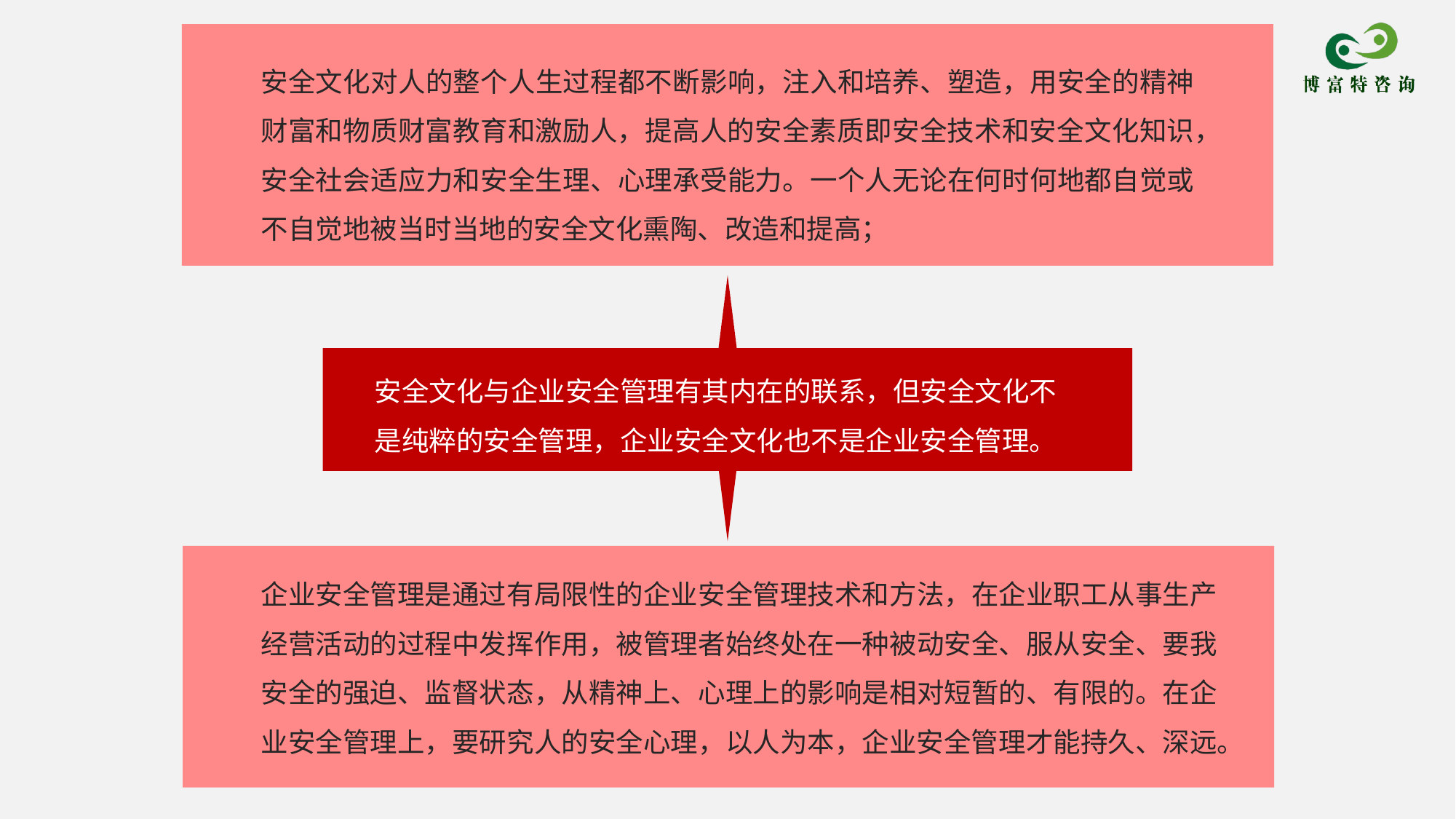

安全文化对人的整个人生过程都不断影响，注入和培养、塑造，用安全的精神财富和物质财富教育和激励人，提高人的安全素质即安全技术和安全文化知识，安全社会适应力和安全生理、心理承受能力。一个人无论在何时何地都自觉或不自觉地被当时当地的安全文化熏陶、改造和提高；

安全文化与企业安全管理有其内在的联系，但安全文化不是纯粹的安全管理，企业安全文化也不是企业安全管理。

企业安全管理是通过有局限性的企业安全管理技术和方法，在企业职工从事生产经营活动的过程中发挥作用，被管理者始终处在一种被动安全、服从安全、要我安全的强迫、监督状态，从精神上、心理上的影响是相对短暂的、有限的。在企业安全管理上，要研究人的安全心理，以人为本，企业安全管理才能持久、深远。